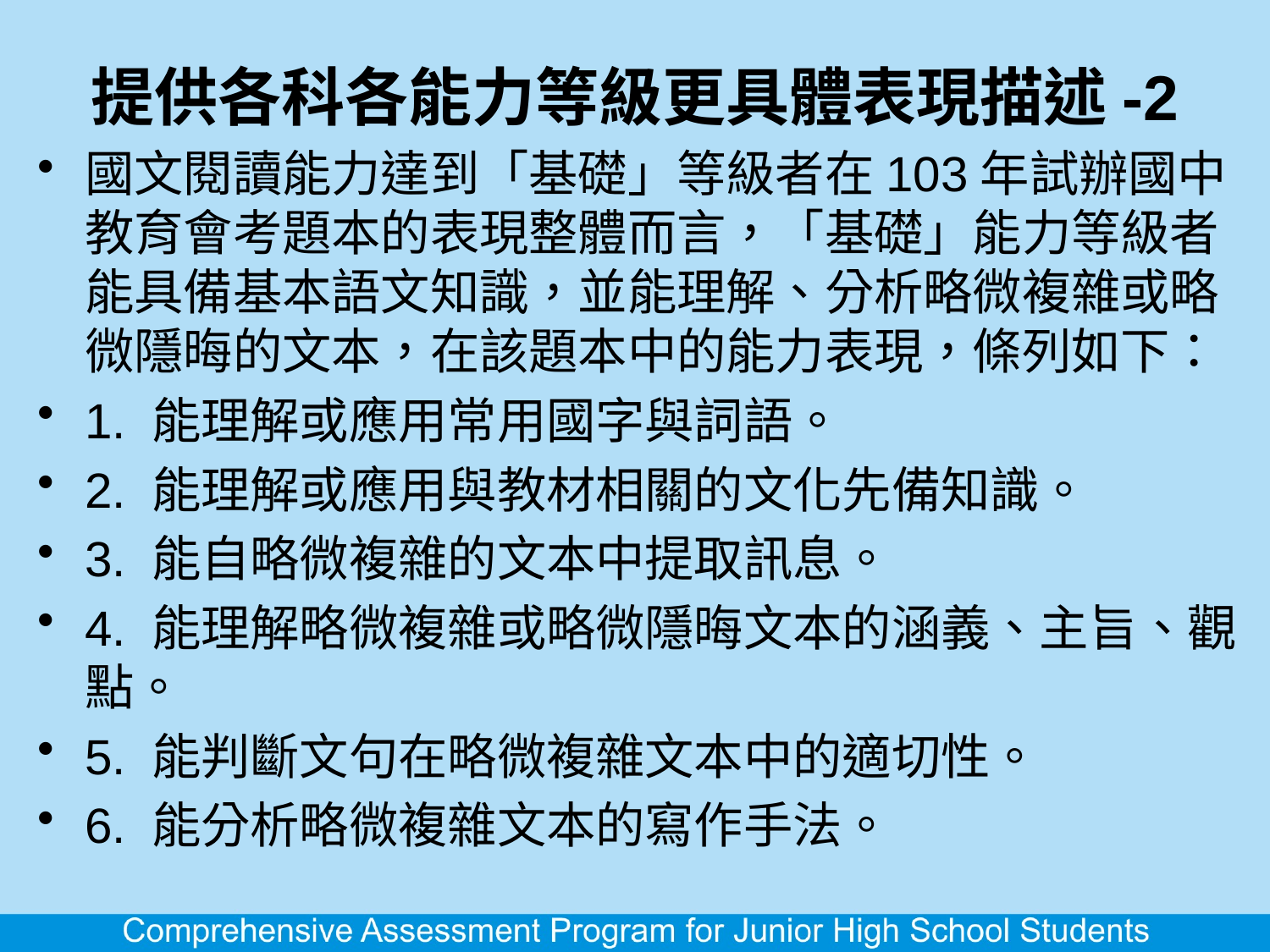

# 提供各科各能力等級更具體表現描述-2
國文閱讀能力達到「基礎」等級者在103年試辦國中教育會考題本的表現整體而言，「基礎」能力等級者能具備基本語文知識，並能理解、分析略微複雜或略微隱晦的文本，在該題本中的能力表現，條列如下：
1. 能理解或應用常用國字與詞語。
2. 能理解或應用與教材相關的文化先備知識。
3. 能自略微複雜的文本中提取訊息。
4. 能理解略微複雜或略微隱晦文本的涵義、主旨、觀點。
5. 能判斷文句在略微複雜文本中的適切性。
6. 能分析略微複雜文本的寫作手法。